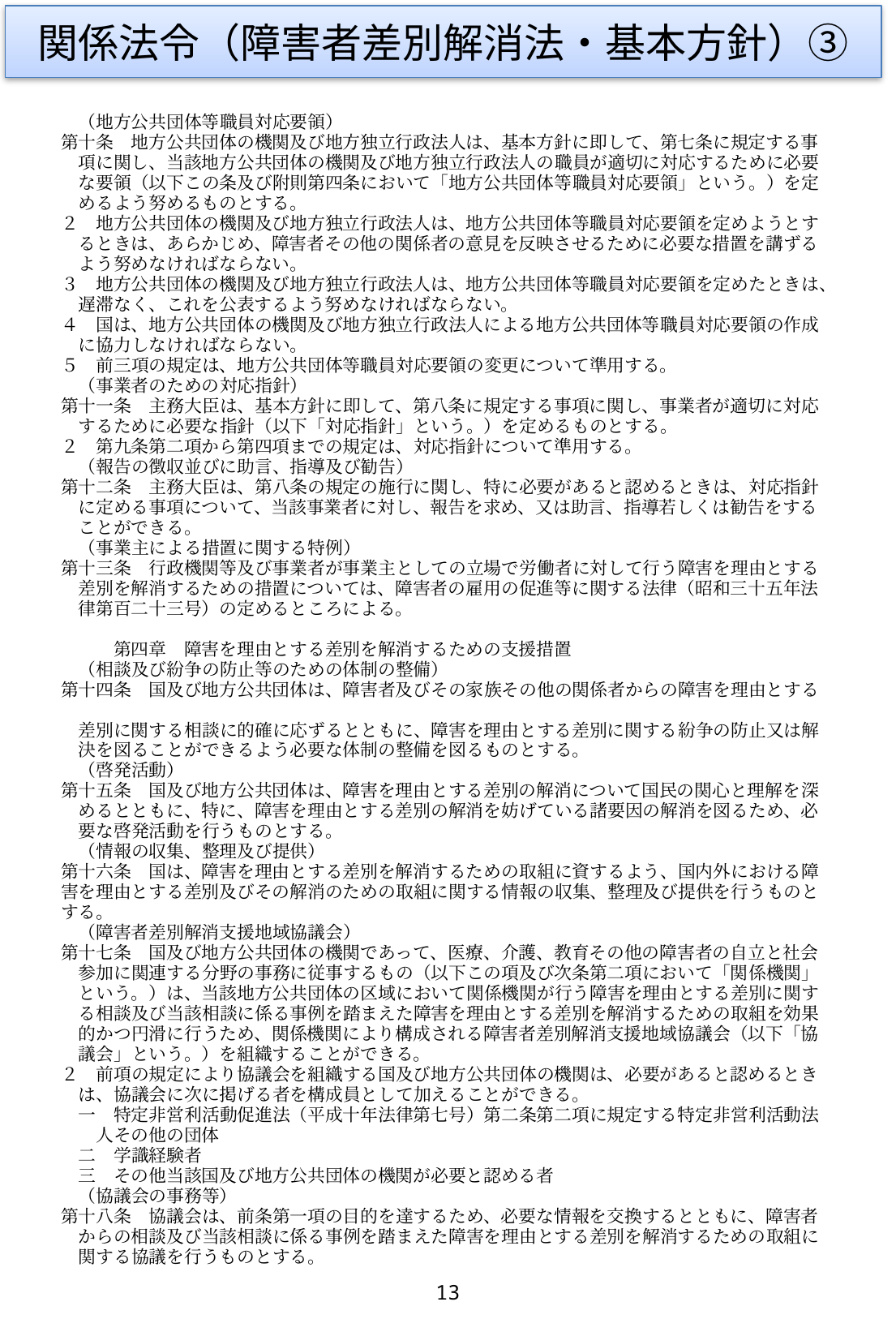

関係法令（障害者差別解消法・基本方針）③
　（地方公共団体等職員対応要領）
第十条　地方公共団体の機関及び地方独立行政法人は、基本方針に即して、第七条に規定する事
　項に関し、当該地方公共団体の機関及び地方独立行政法人の職員が適切に対応するために必要
　な要領（以下この条及び附則第四条において「地方公共団体等職員対応要領」という。）を定
　めるよう努めるものとする。
２　地方公共団体の機関及び地方独立行政法人は、地方公共団体等職員対応要領を定めようとす
　るときは、あらかじめ、障害者その他の関係者の意見を反映させるために必要な措置を講ずる
　よう努めなければならない。
３　地方公共団体の機関及び地方独立行政法人は、地方公共団体等職員対応要領を定めたときは、
　遅滞なく、これを公表するよう努めなければならない。
４　国は、地方公共団体の機関及び地方独立行政法人による地方公共団体等職員対応要領の作成
　に協力しなければならない。
５　前三項の規定は、地方公共団体等職員対応要領の変更について準用する。
　（事業者のための対応指針）
第十一条　主務大臣は、基本方針に即して、第八条に規定する事項に関し、事業者が適切に対応
　するために必要な指針（以下「対応指針」という。）を定めるものとする。
２　第九条第二項から第四項までの規定は、対応指針について準用する。
　（報告の徴収並びに助言、指導及び勧告）
第十二条　主務大臣は、第八条の規定の施行に関し、特に必要があると認めるときは、対応指針
　に定める事項について、当該事業者に対し、報告を求め、又は助言、指導若しくは勧告をする
　ことができる。
　（事業主による措置に関する特例）
第十三条　行政機関等及び事業者が事業主としての立場で労働者に対して行う障害を理由とする
　差別を解消するための措置については、障害者の雇用の促進等に関する法律（昭和三十五年法
　律第百二十三号）の定めるところによる。

　　　第四章　障害を理由とする差別を解消するための支援措置
　（相談及び紛争の防止等のための体制の整備）
第十四条　国及び地方公共団体は、障害者及びその家族その他の関係者からの障害を理由とする
　差別に関する相談に的確に応ずるとともに、障害を理由とする差別に関する紛争の防止又は解
　決を図ることができるよう必要な体制の整備を図るものとする。
　（啓発活動）
第十五条　国及び地方公共団体は、障害を理由とする差別の解消について国民の関心と理解を深
　めるとともに、特に、障害を理由とする差別の解消を妨げている諸要因の解消を図るため、必
　要な啓発活動を行うものとする。
　（情報の収集、整理及び提供）
第十六条　国は、障害を理由とする差別を解消するための取組に資するよう、国内外における障害を理由とする差別及びその解消のための取組に関する情報の収集、整理及び提供を行うものとする。
　（障害者差別解消支援地域協議会）
第十七条　国及び地方公共団体の機関であって、医療、介護、教育その他の障害者の自立と社会
　参加に関連する分野の事務に従事するもの（以下この項及び次条第二項において「関係機関」
　という。）は、当該地方公共団体の区域において関係機関が行う障害を理由とする差別に関す
　る相談及び当該相談に係る事例を踏まえた障害を理由とする差別を解消するための取組を効果
　的かつ円滑に行うため、関係機関により構成される障害者差別解消支援地域協議会（以下「協
　議会」という。）を組織することができる。
２　前項の規定により協議会を組織する国及び地方公共団体の機関は、必要があると認めるとき
　は、協議会に次に掲げる者を構成員として加えることができる。
　一　特定非営利活動促進法（平成十年法律第七号）第二条第二項に規定する特定非営利活動法
　　人その他の団体
　二　学識経験者
　三　その他当該国及び地方公共団体の機関が必要と認める者
　（協議会の事務等）
第十八条　協議会は、前条第一項の目的を達するため、必要な情報を交換するとともに、障害者
　からの相談及び当該相談に係る事例を踏まえた障害を理由とする差別を解消するための取組に
　関する協議を行うものとする。
13